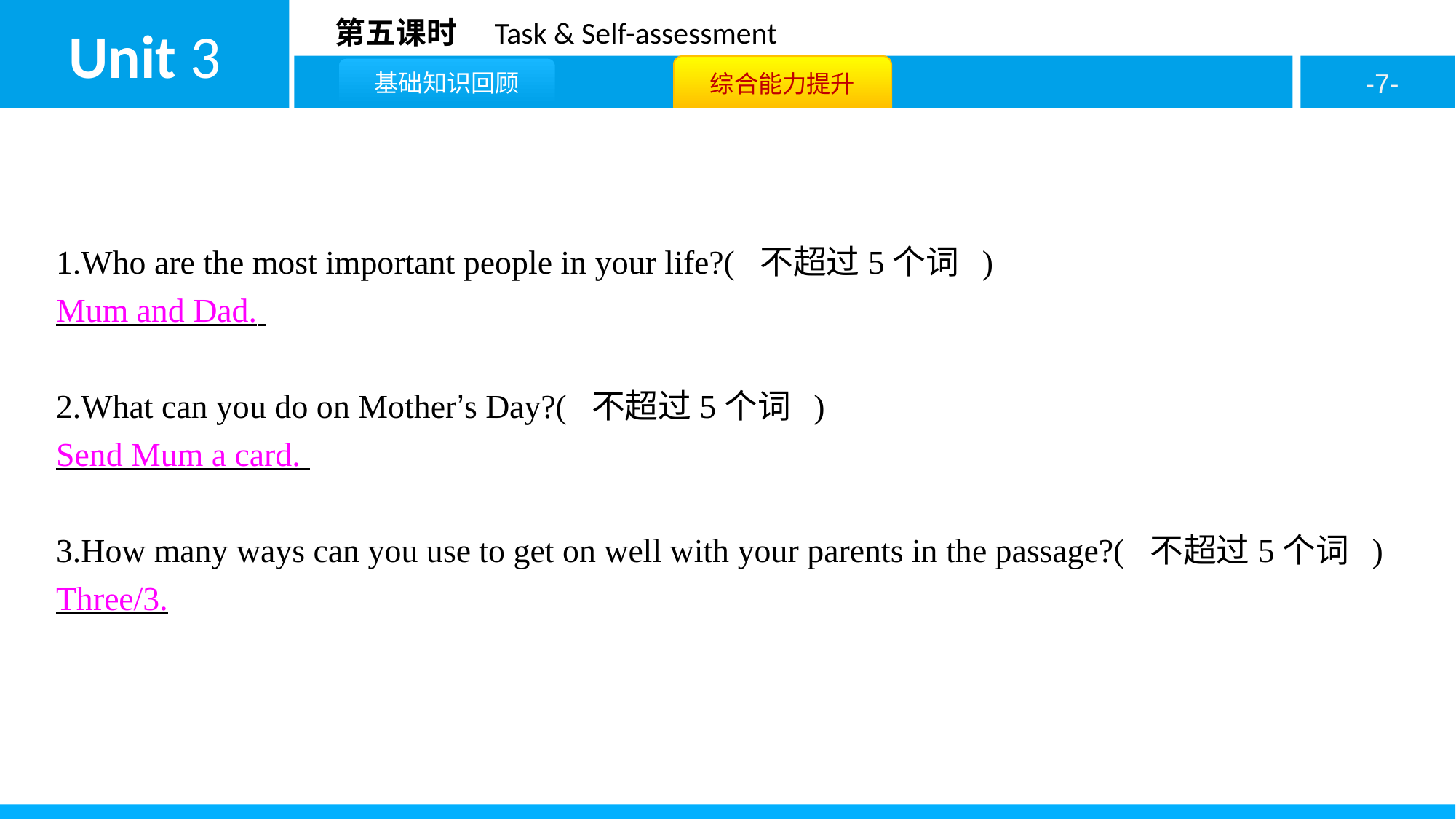

1.Who are the most important people in your life?(  不超过5个词  )
Mum and Dad.

2.What can you do on Mother’s Day?(  不超过5个词  )
Send Mum a card.

3.How many ways can you use to get on well with your parents in the passage?(  不超过5个词  )
Three/3.